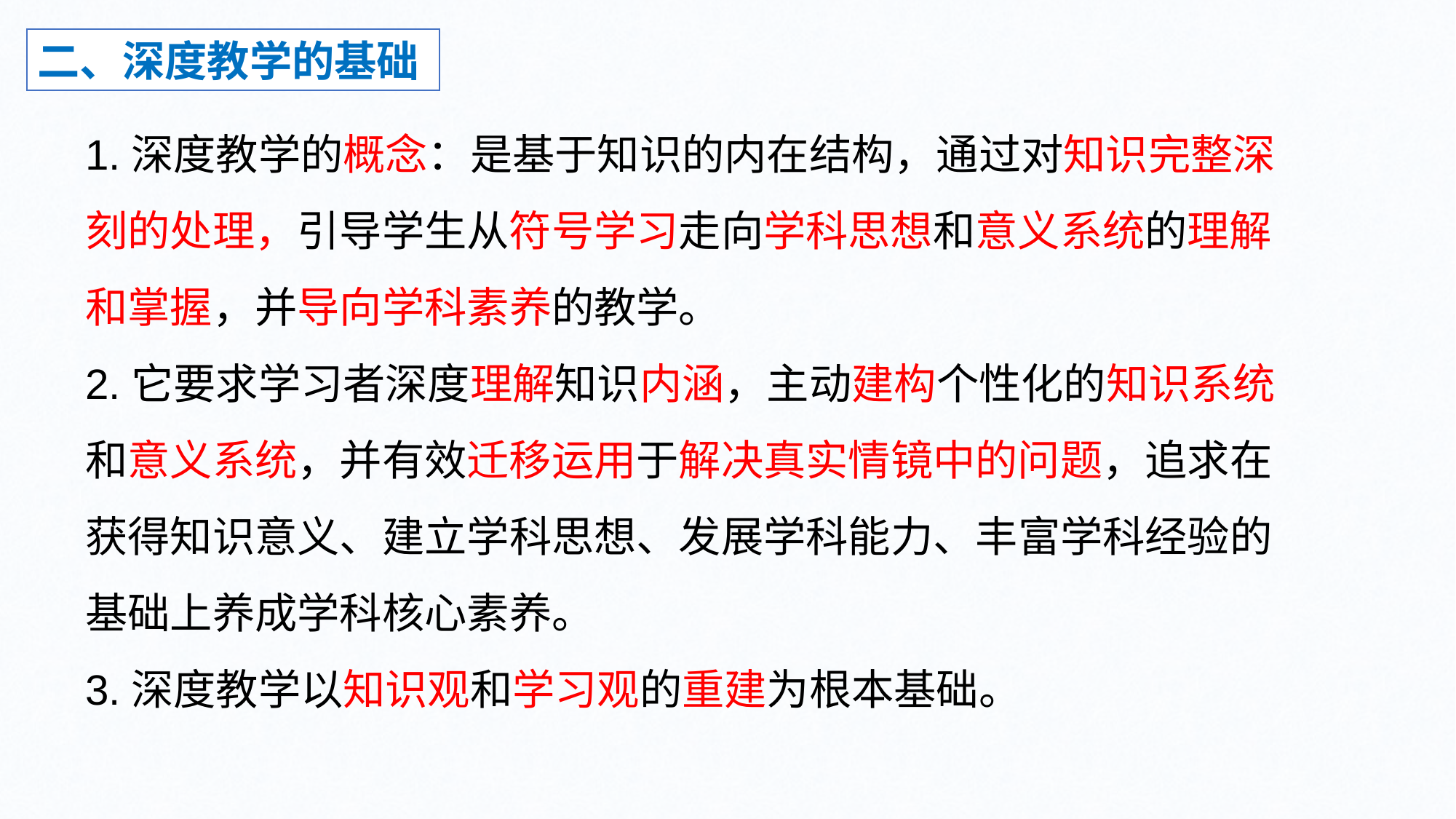

二、深度教学的基础
1.深度教学的概念：是基于知识的内在结构，通过对知识完整深刻的处理，引导学生从符号学习走向学科思想和意义系统的理解和掌握，并导向学科素养的教学。
2.它要求学习者深度理解知识内涵，主动建构个性化的知识系统和意义系统，并有效迁移运用于解决真实情镜中的问题，追求在获得知识意义、建立学科思想、发展学科能力、丰富学科经验的基础上养成学科核心素养。
3.深度教学以知识观和学习观的重建为根本基础。